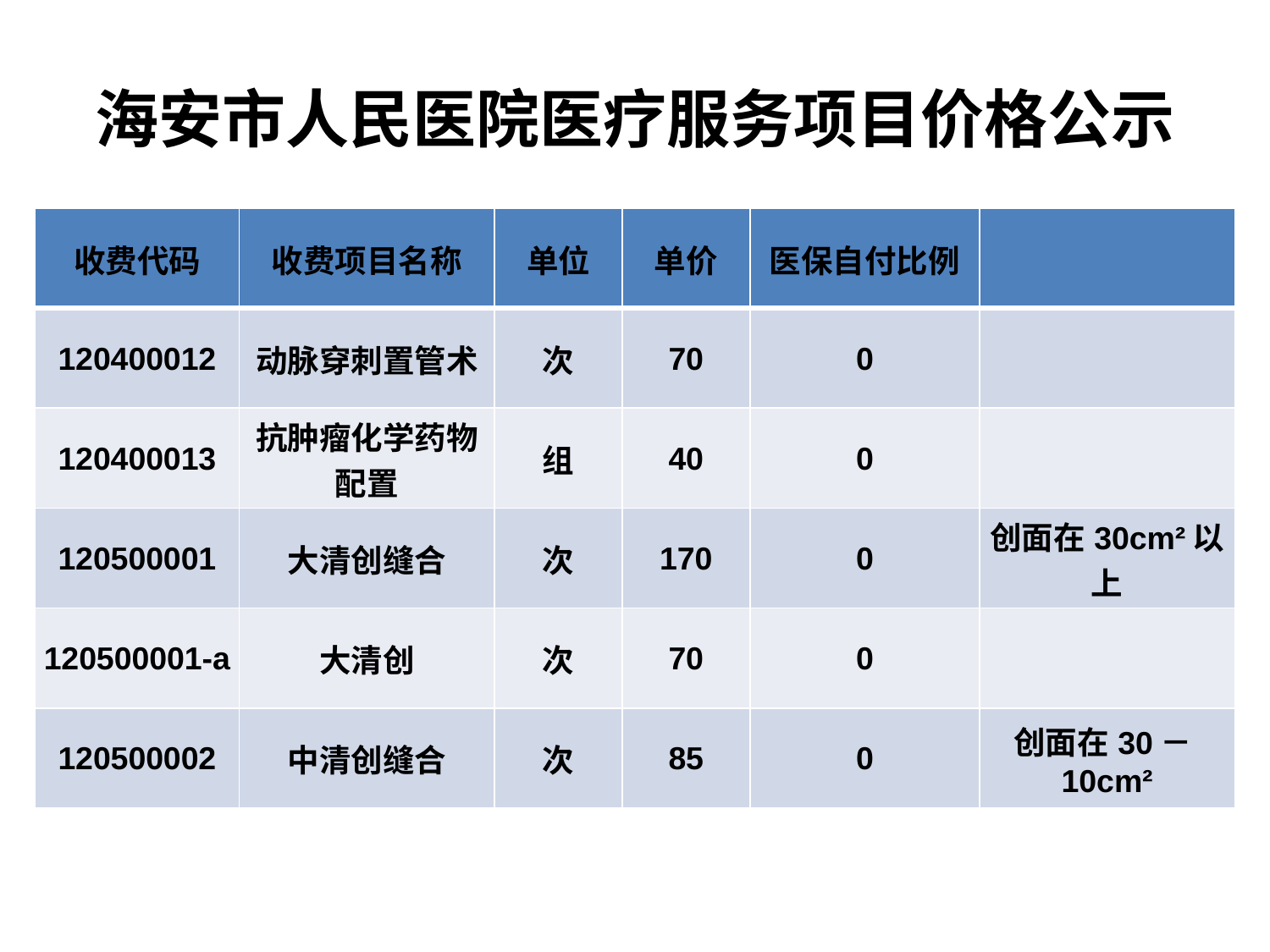

# 海安市人民医院医疗服务项目价格公示
| 收费代码 | 收费项目名称 | 单位 | 单价 | 医保自付比例 |  |
| --- | --- | --- | --- | --- | --- |
| 120400012 | 动脉穿刺置管术 | 次 | 70 | 0 |  |
| 120400013 | 抗肿瘤化学药物配置 | 组 | 40 | 0 |  |
| 120500001 | 大清创缝合 | 次 | 170 | 0 | 创面在30cm²以上 |
| 120500001-a | 大清创 | 次 | 70 | 0 |  |
| 120500002 | 中清创缝合 | 次 | 85 | 0 | 创面在30－10cm² |